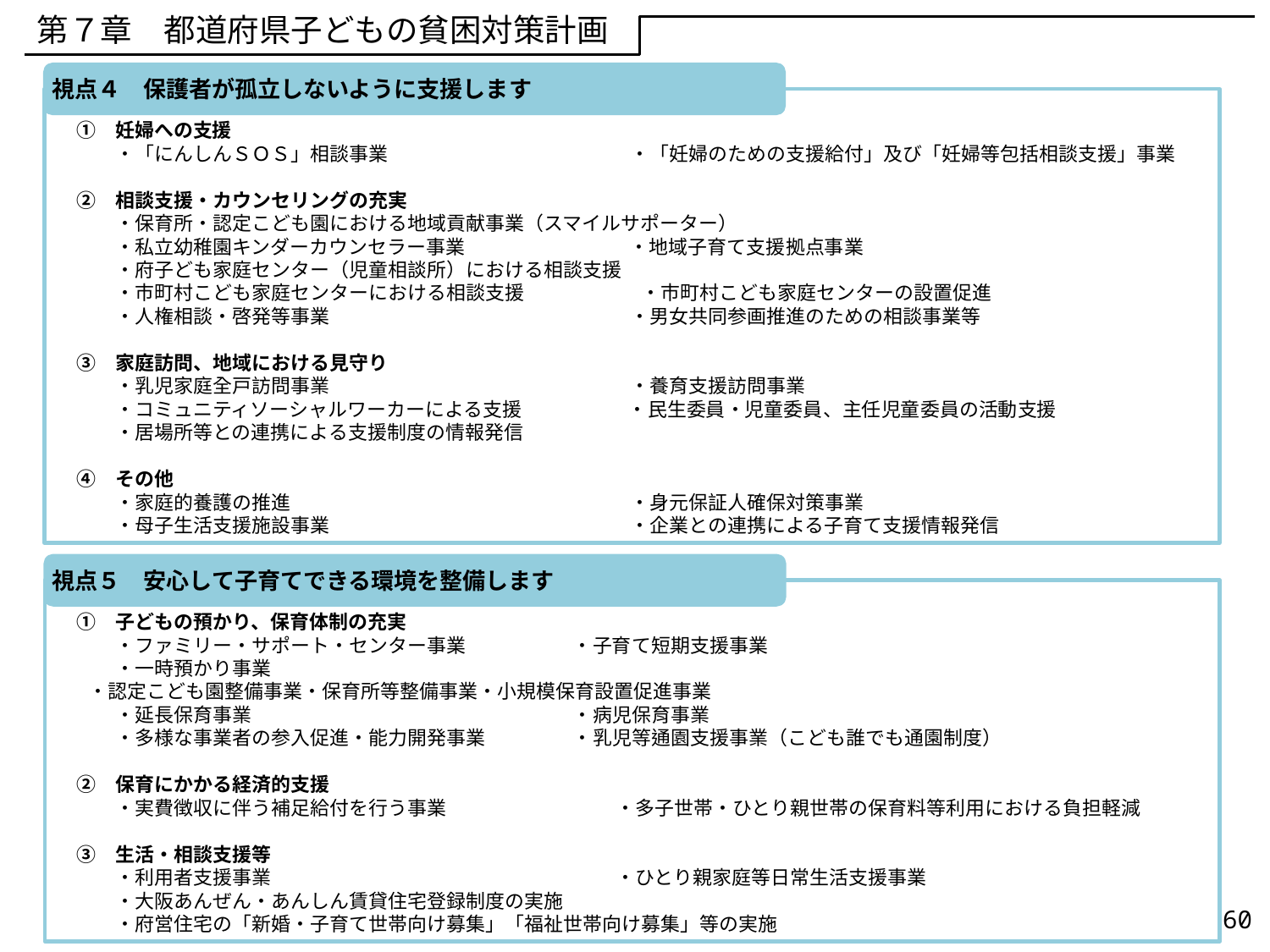

第７章　都道府県子どもの貧困対策計画
視点４　保護者が孤立しないように支援します

　①　妊婦への支援
　　　・「にんしんＳＯＳ」相談事業　　　　　　　　　　　  　・「妊婦のための支援給付」及び「妊婦等包括相談支援」事業

　②　相談支援・カウンセリングの充実
　　　・保育所・認定こども園における地域貢献事業（スマイルサポーター）
　　　・私立幼稚園キンダーカウンセラー事業　　　　　　　　  ・地域子育て支援拠点事業
　　　・府子ども家庭センター（児童相談所）における相談支援
　　　・市町村こども家庭センターにおける相談支援　　　　　　・市町村こども家庭センターの設置促進
　　　・人権相談・啓発等事業　　　　　　　　　　　　　　 　 ・男女共同参画推進のための相談事業等

　③　家庭訪問、地域における見守り
　　　・乳児家庭全戸訪問事業　　　　　　　　　　　　　　　  ・養育支援訪問事業
　　　・コミュニティソーシャルワーカーによる支援　　　　　  ・民生委員・児童委員、主任児童委員の活動支援
　　　・居場所等との連携による支援制度の情報発信

　④　その他
　　　・家庭的養護の推進　　　　　　　　　　　　　　　　  　・身元保証人確保対策事業
　　　・母子生活支援施設事業　　　　　　　　　　　　　　  　・企業との連携による子育て支援情報発信
視点５　安心して子育てできる環境を整備します

　①　子どもの預かり、保育体制の充実
　　　・ファミリー・サポート・センター事業　　　           ・子育て短期支援事業
　　　・一時預かり事業
      ・認定こども園整備事業・保育所等整備事業・小規模保育設置促進事業
　　　・延長保育事業　　　　　　　　　　　　　　           ・病児保育事業
　　　・多様な事業者の参入促進・能力開発事業　　           ・乳児等通園支援事業（こども誰でも通園制度）

　②　保育にかかる経済的支援
　　　・実費徴収に伴う補足給付を行う事業　　　　　　　　   ・多子世帯・ひとり親世帯の保育料等利用における負担軽減

　③　生活・相談支援等
　　　・利用者支援事業　　　　　　　　　　　　　　　　　   ・ひとり親家庭等日常生活支援事業
　　　・大阪あんぜん・あんしん賃貸住宅登録制度の実施
　　　・府営住宅の「新婚・子育て世帯向け募集」「福祉世帯向け募集」等の実施
60